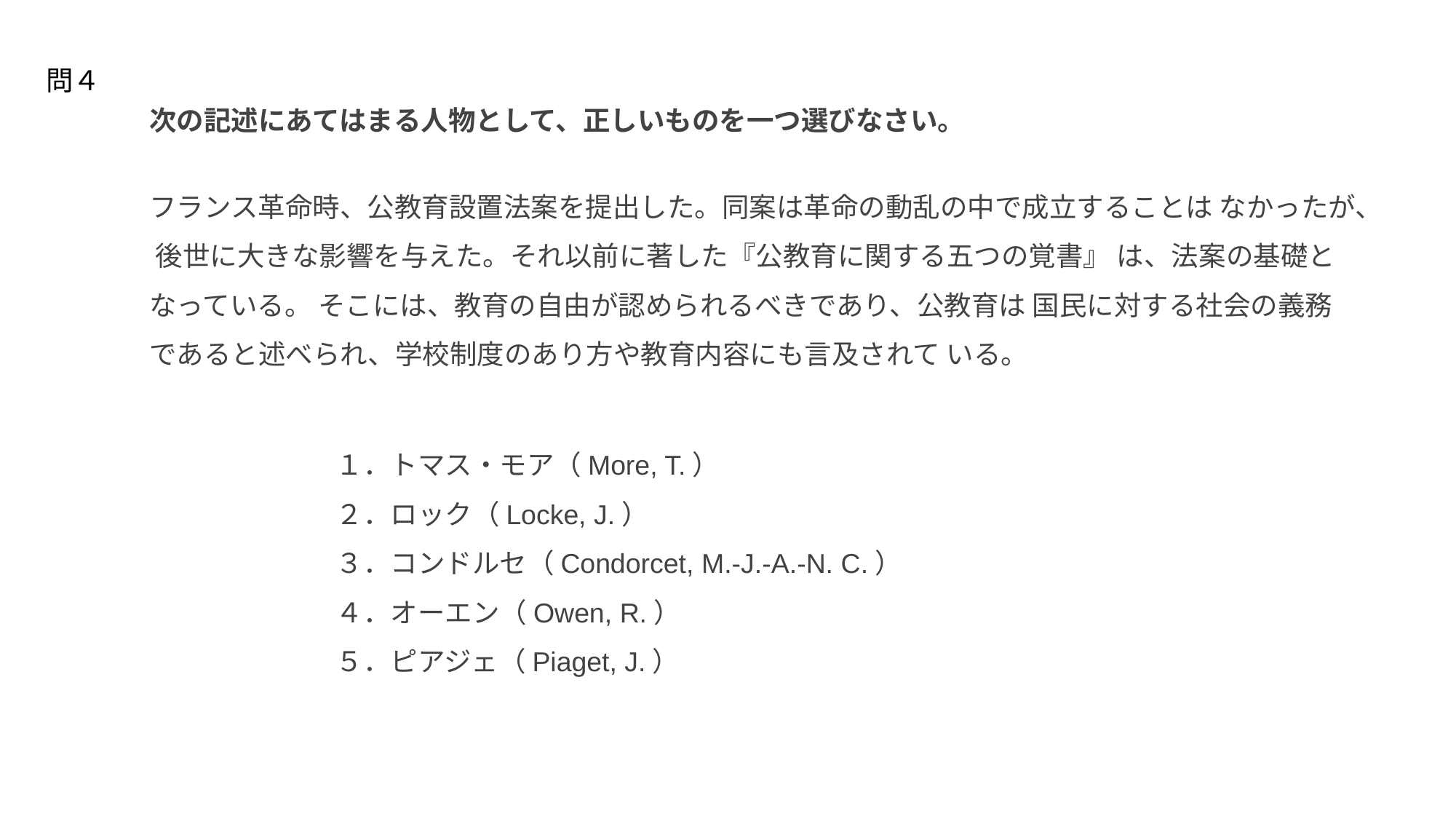

問４
次の記述にあてはまる人物として、正しいものを一つ選びなさい。
フランス革命時、公教育設置法案を提出した。同案は革命の動乱の中で成立することは なかったが、 後世に大きな影響を与えた。それ以前に著した『公教育に関する五つの覚書』 は、法案の基礎となっている。 そこには、教育の自由が認められるべきであり、公教育は 国民に対する社会の義務であると述べられ、学校制度のあり方や教育内容にも言及されて いる。
１．トマス・モア（More, T.）
２．ロック（Locke, J.）
３．コンドルセ（Condorcet, M.-J.-A.-N. C.）
４．オーエン（Owen, R.）
５．ピアジェ（Piaget, J.）